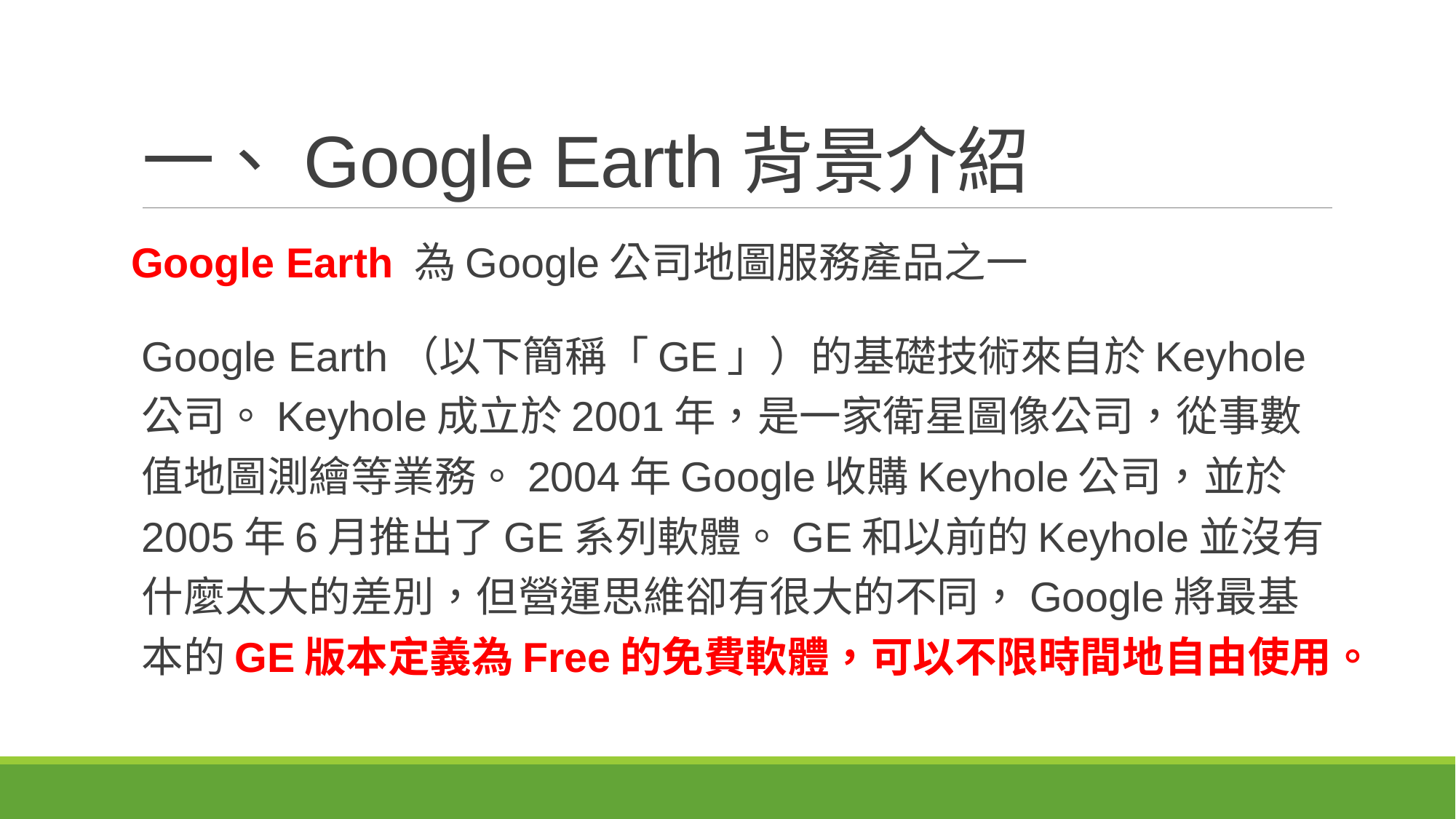

# 一、Google Earth背景介紹
Google Earth 為Google公司地圖服務產品之一
Google Earth（以下簡稱「GE」）的基礎技術來自於Keyhole公司。Keyhole成立於2001年，是一家衛星圖像公司，從事數值地圖測繪等業務。2004年Google收購Keyhole公司，並於2005年6月推出了GE系列軟體。GE和以前的Keyhole並沒有什麼太大的差別，但營運思維卻有很大的不同，Google將最基本的GE版本定義為Free的免費軟體，可以不限時間地自由使用。